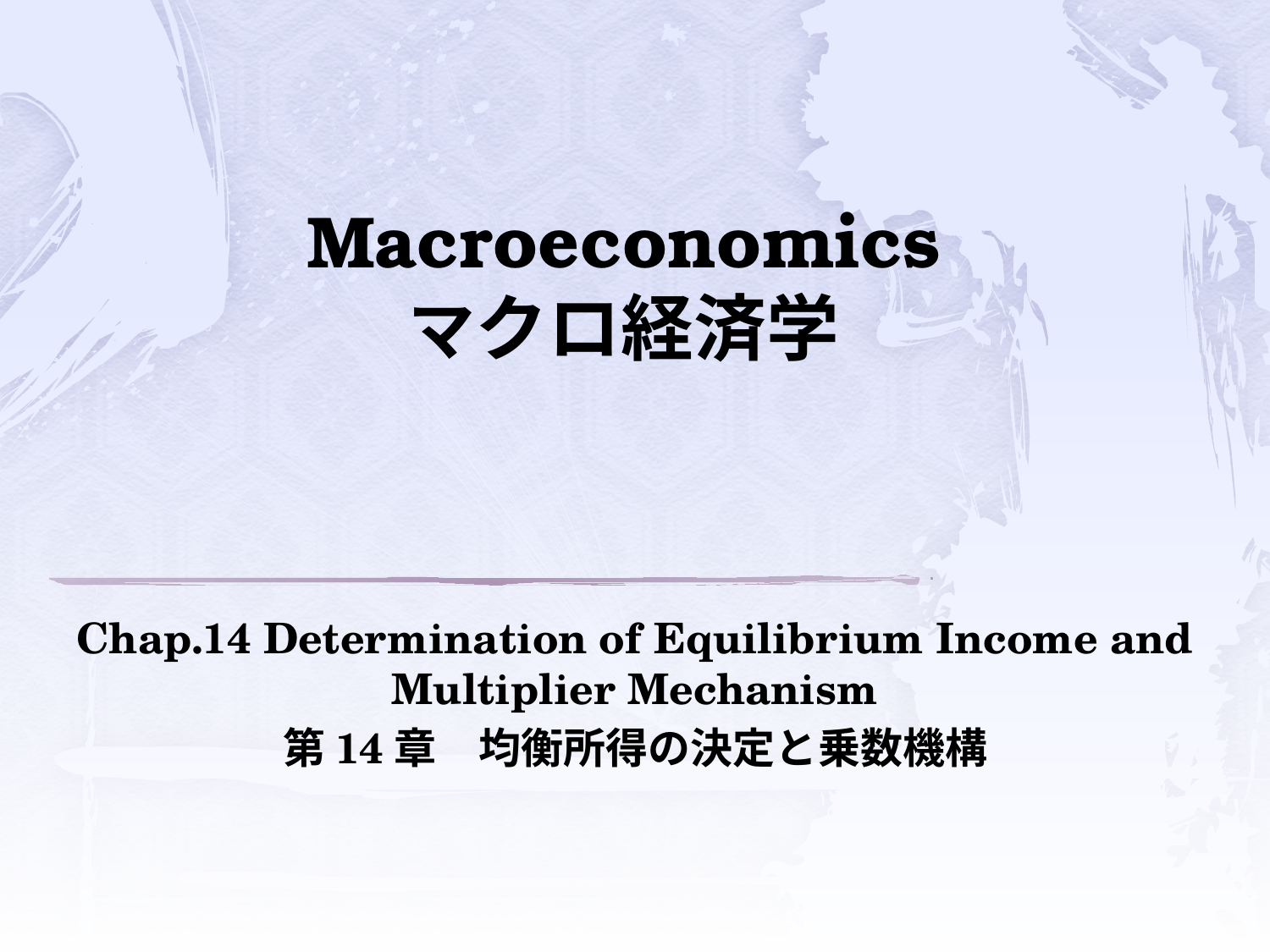

# Macroeconomics マクロ経済学
Chap.14 Determination of Equilibrium Income and Multiplier Mechanism
第14章　均衡所得の決定と乗数機構